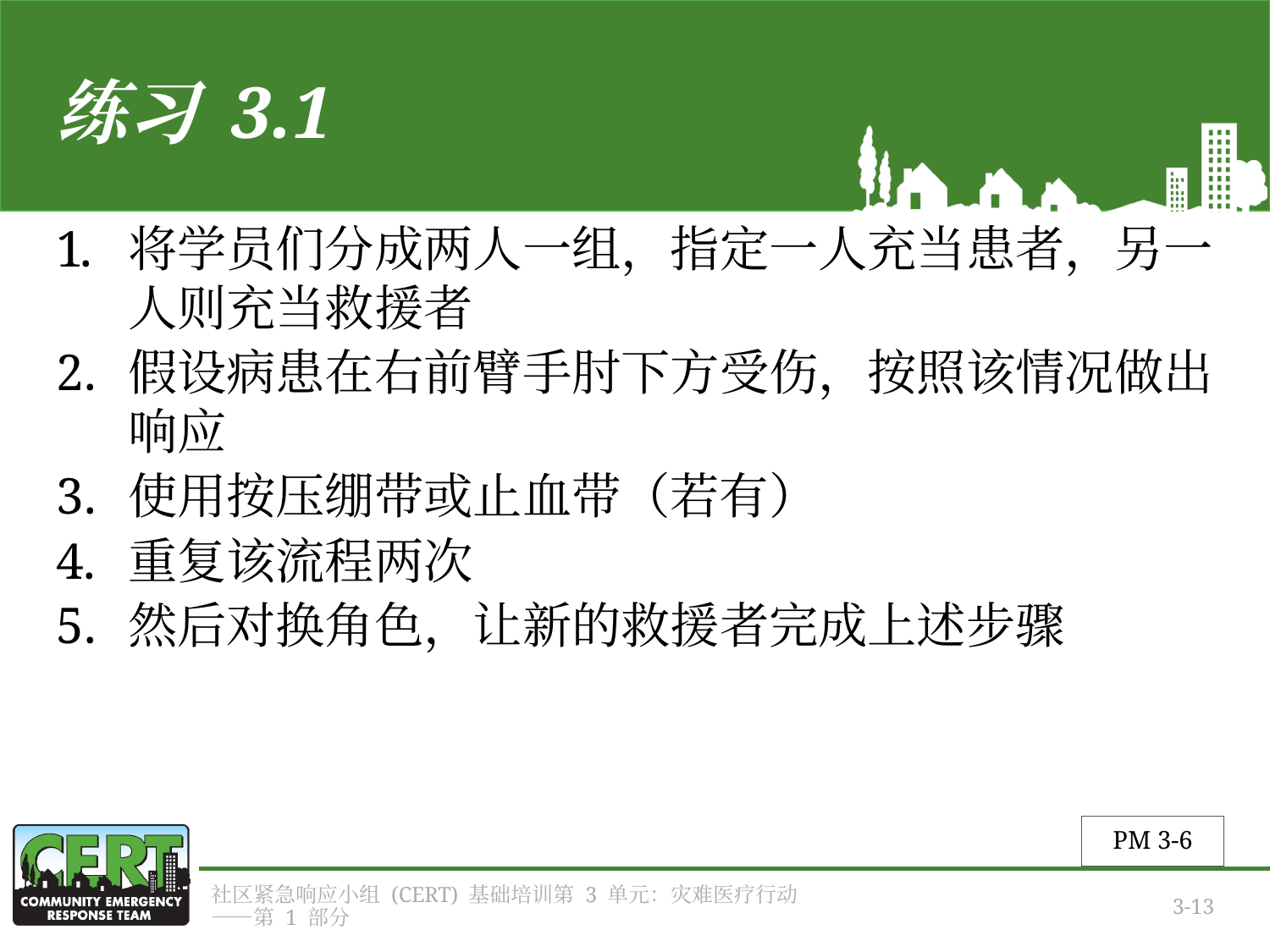

# 练习 3.1
将学员们分成两人一组，指定一人充当患者，另一人则充当救援者
假设病患在右前臂手肘下方受伤，按照该情况做出响应
使用按压绷带或止血带（若有）
重复该流程两次
然后对换角色，让新的救援者完成上述步骤
PM 3-6
社区紧急响应小组 (CERT) 基础培训第 3 单元：灾难医疗行动——第 1 部分
3-13